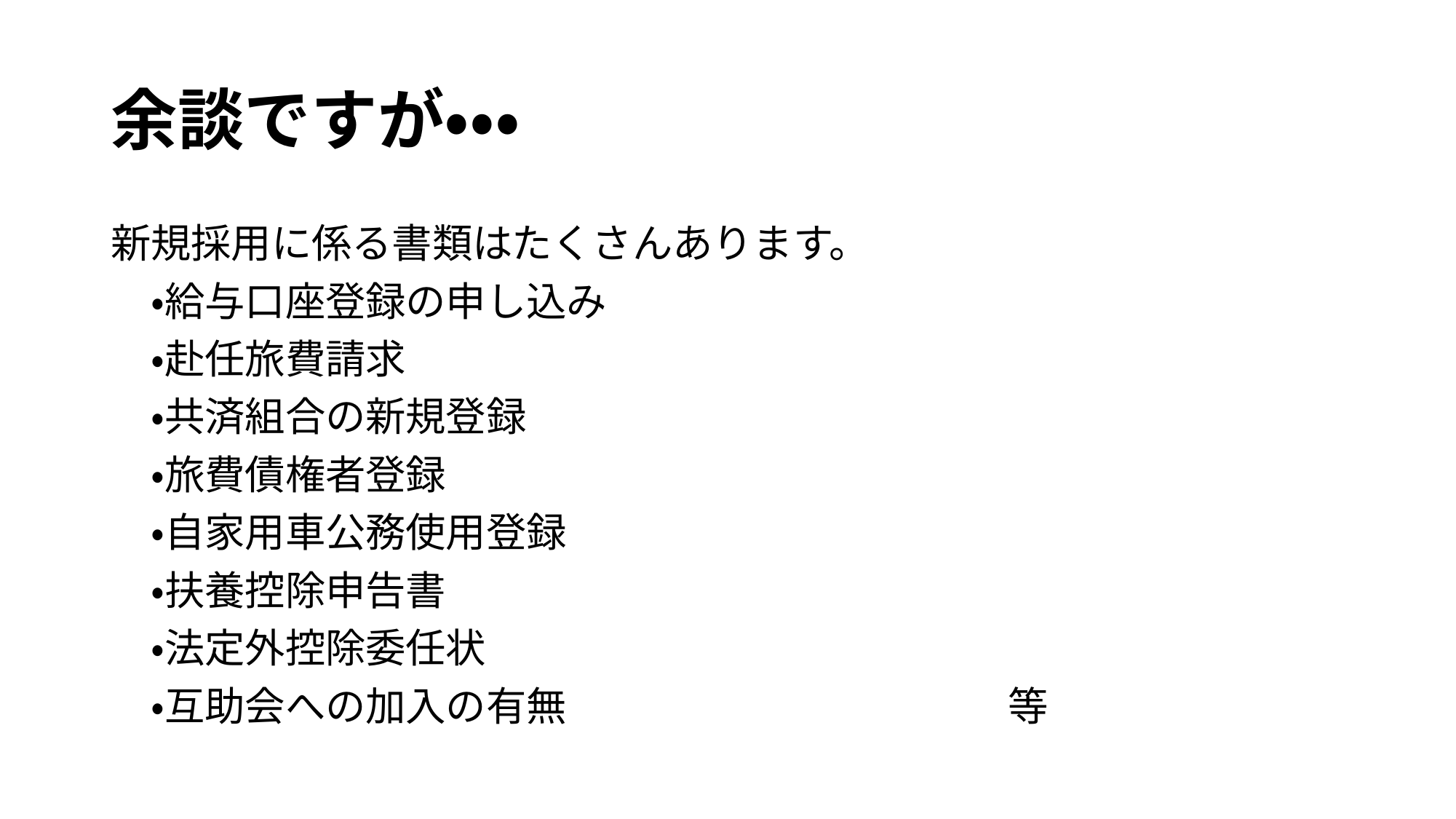

# 余談ですが・・・
新規採用に係る書類はたくさんあります。
　・給与口座登録の申し込み
　・赴任旅費請求
　・共済組合の新規登録
　・旅費債権者登録
　・自家用車公務使用登録
　・扶養控除申告書
　・法定外控除委任状
　・互助会への加入の有無　　　　　　　　　　　等